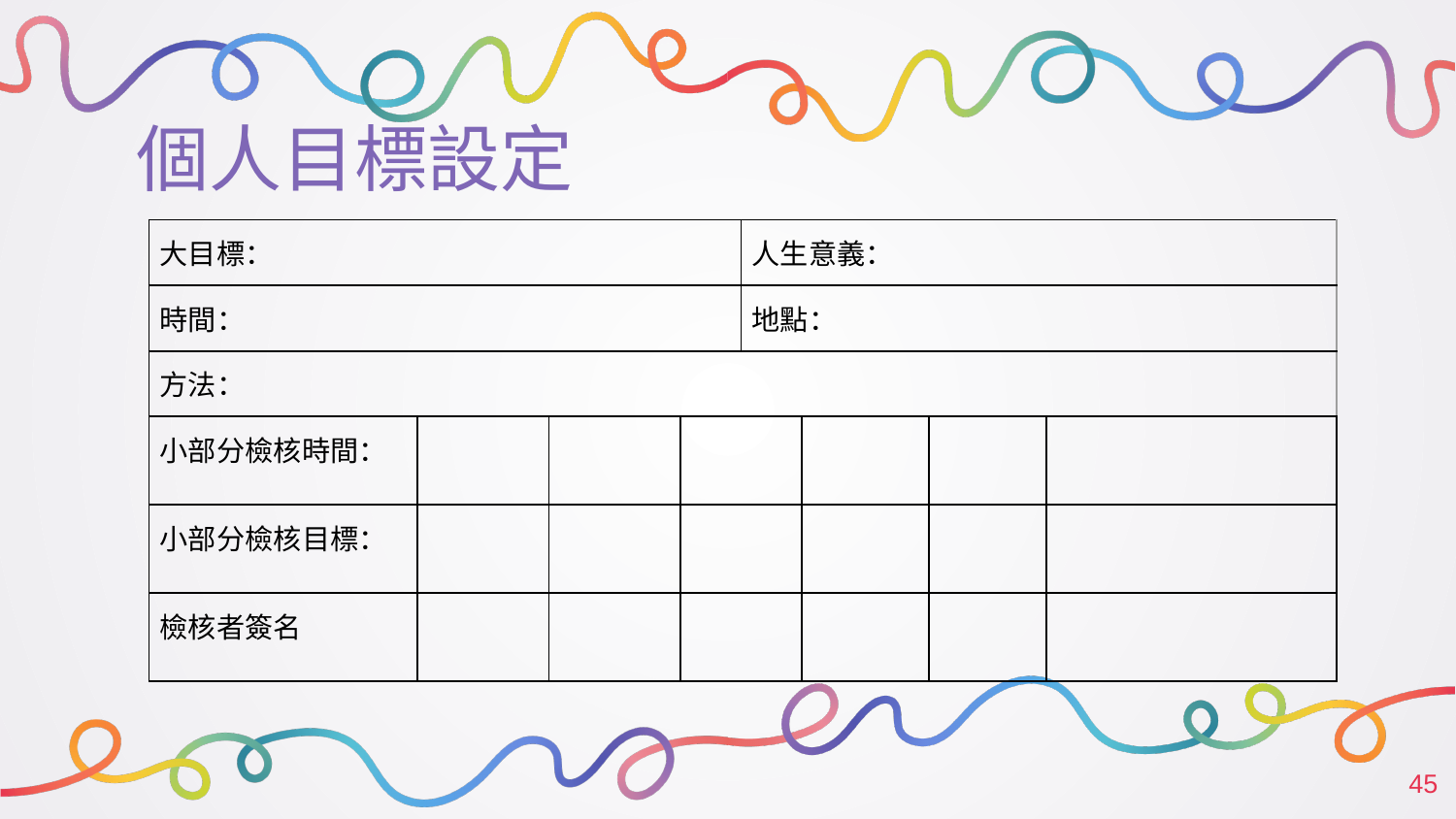

個人目標設定
| 大目標： |  |  |  | 人生意義： |  |  |  |
| --- | --- | --- | --- | --- | --- | --- | --- |
| 時間： |  |  |  | 地點： |  |  |  |
| 方法： |  |  |  |  |  |  |  |
| 小部分檢核時間： |  |  |  |  |  |  |  |
| 小部分檢核目標： |  |  |  |  |  |  |  |
| 檢核者簽名 |  |  |  |  |  |  |  |
45